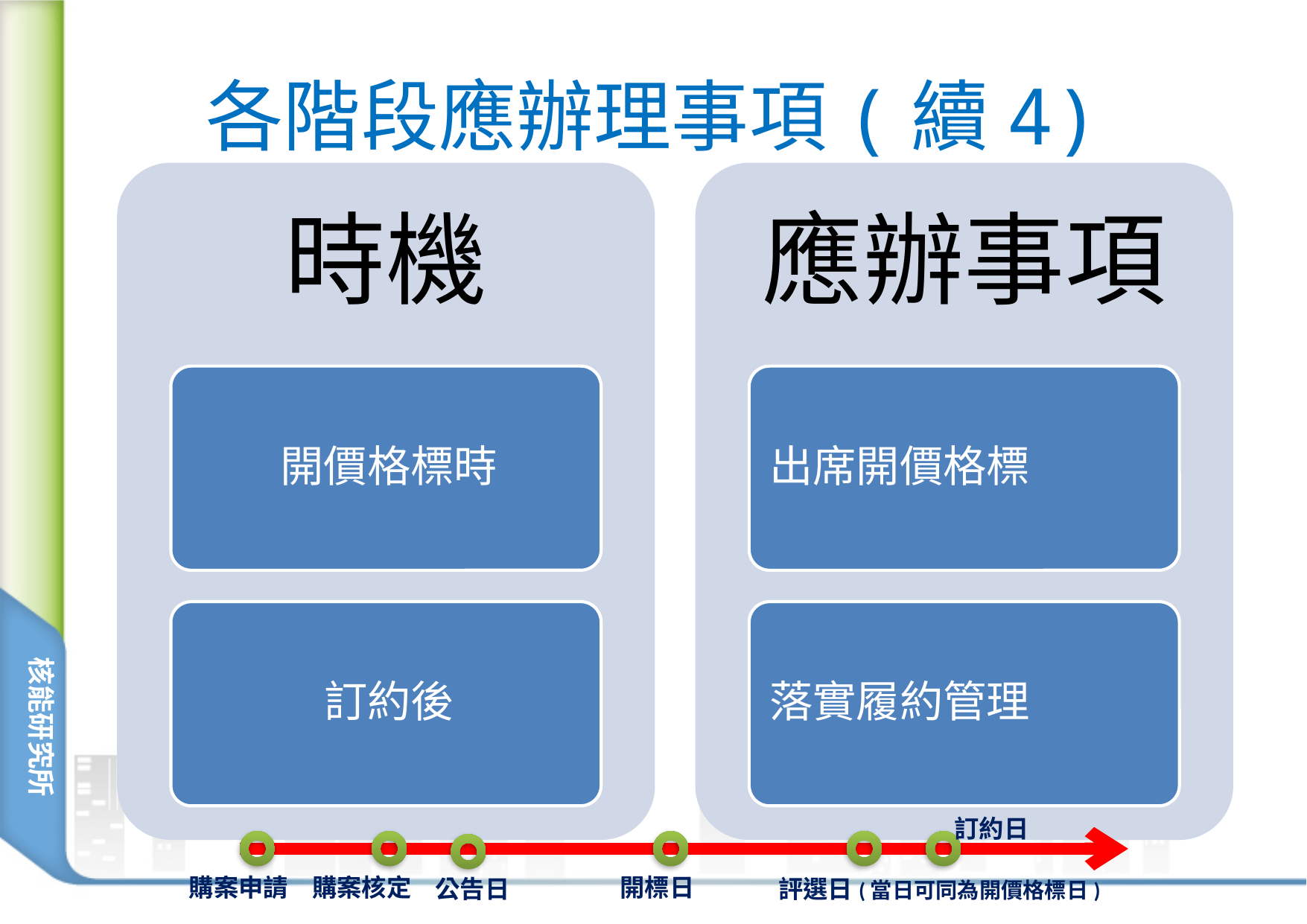

# 各階段應辦理事項(續4)
時機
開價格標時
訂約後
應辦事項
出席開價格標
落實履約管理
訂約日

購案申請
購案核定
開標日
公告日
評選日(當日可同為開價格標日)